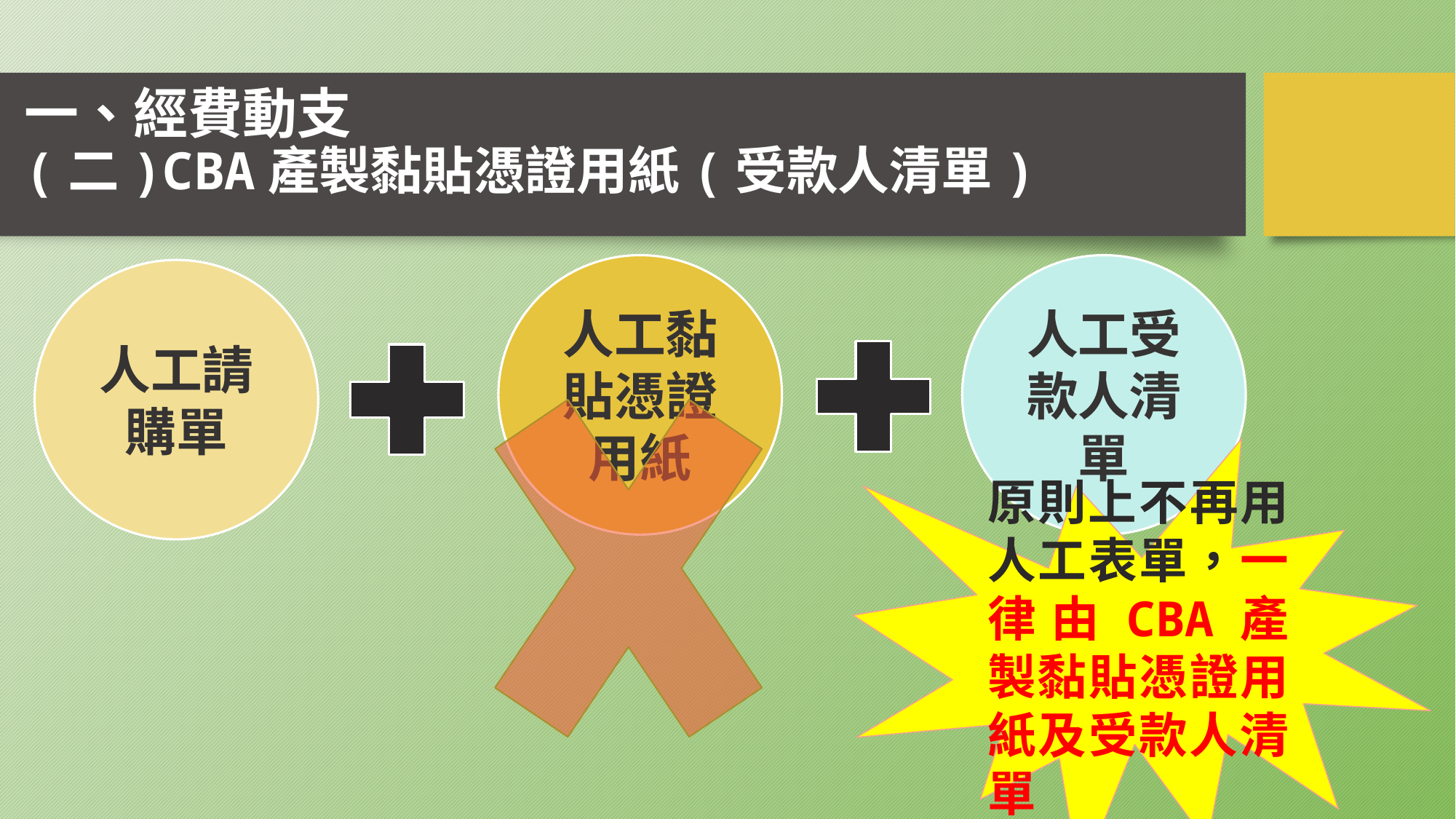

# 一、經費動支 (二)CBA產製黏貼憑證用紙(受款人清單)
人工黏貼憑證用紙
人工受款人清單
人工請購單

原則上不再用人工表單，一律由CBA產製黏貼憑證用紙及受款人清單